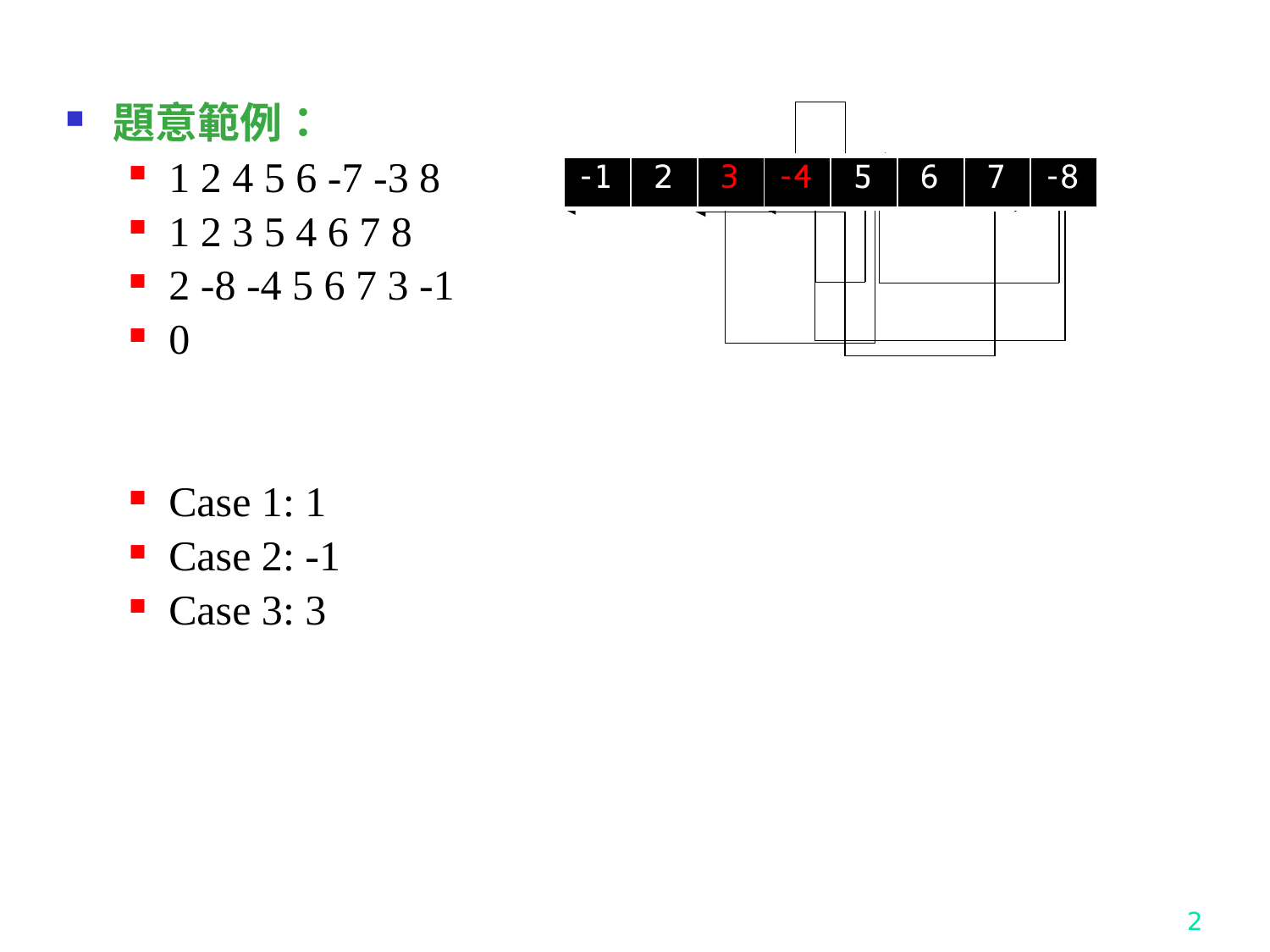

題意範例：
1 2 4 5 6 -7 -3 8
1 2 3 5 4 6 7 8
2 -8 -4 5 6 7 3 -1
0

Case 1: 1
Case 2: -1
Case 3: 3

| 2 | -8 | -4 | 5 | 6 | 7 | 3 | -1 |
| --- | --- | --- | --- | --- | --- | --- | --- |
| -1 | 2 | -8 | -4 | 5 | 6 | 7 | 3 |
| --- | --- | --- | --- | --- | --- | --- | --- |
| -1 | 2 | -4 | 5 | 6 | 7 | -8 | 3 |
| --- | --- | --- | --- | --- | --- | --- | --- |
| 1 | 2 | 4 | 5 | 6 | -7 | -3 | 8 |
| --- | --- | --- | --- | --- | --- | --- | --- |
| 1 | 2 | -3 | 4 | 5 | 6 | -7 | 8 |
| --- | --- | --- | --- | --- | --- | --- | --- |
| -1 | 2 | 3 | -4 | 5 | 6 | 7 | -8 |
| --- | --- | --- | --- | --- | --- | --- | --- |
| 1 | 2 | 3 | 5 | 4 | 6 | 7 | 8 |
| --- | --- | --- | --- | --- | --- | --- | --- |
2